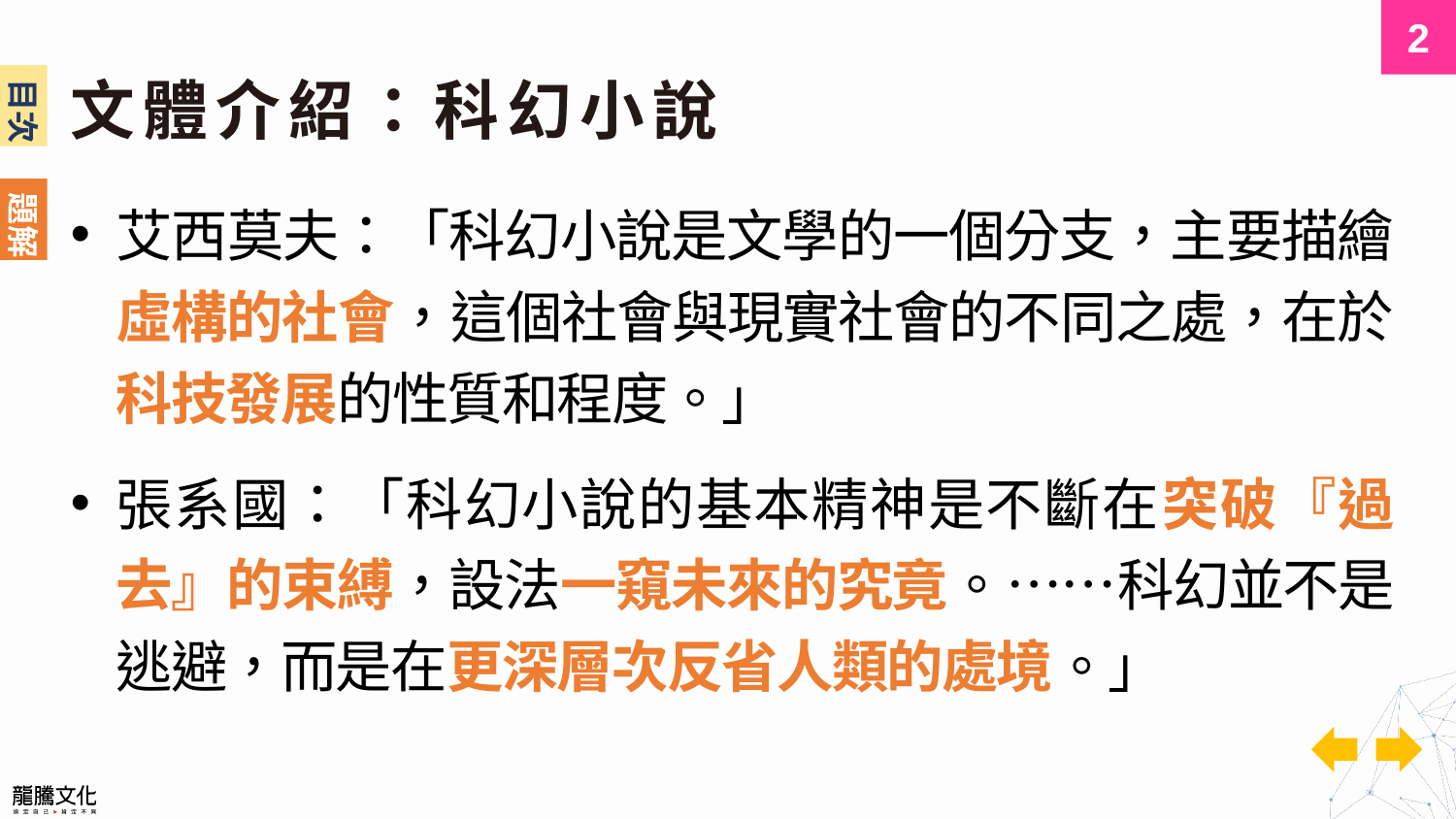

文體介紹：科幻小說
艾西莫夫：「科幻小說是文學的一個分支，主要描繪虛構的社會，這個社會與現實社會的不同之處，在於科技發展的性質和程度。」
張系國：「科幻小說的基本精神是不斷在突破『過去』的束縛，設法一窺未來的究竟。……科幻並不是逃避，而是在更深層次反省人類的處境。」